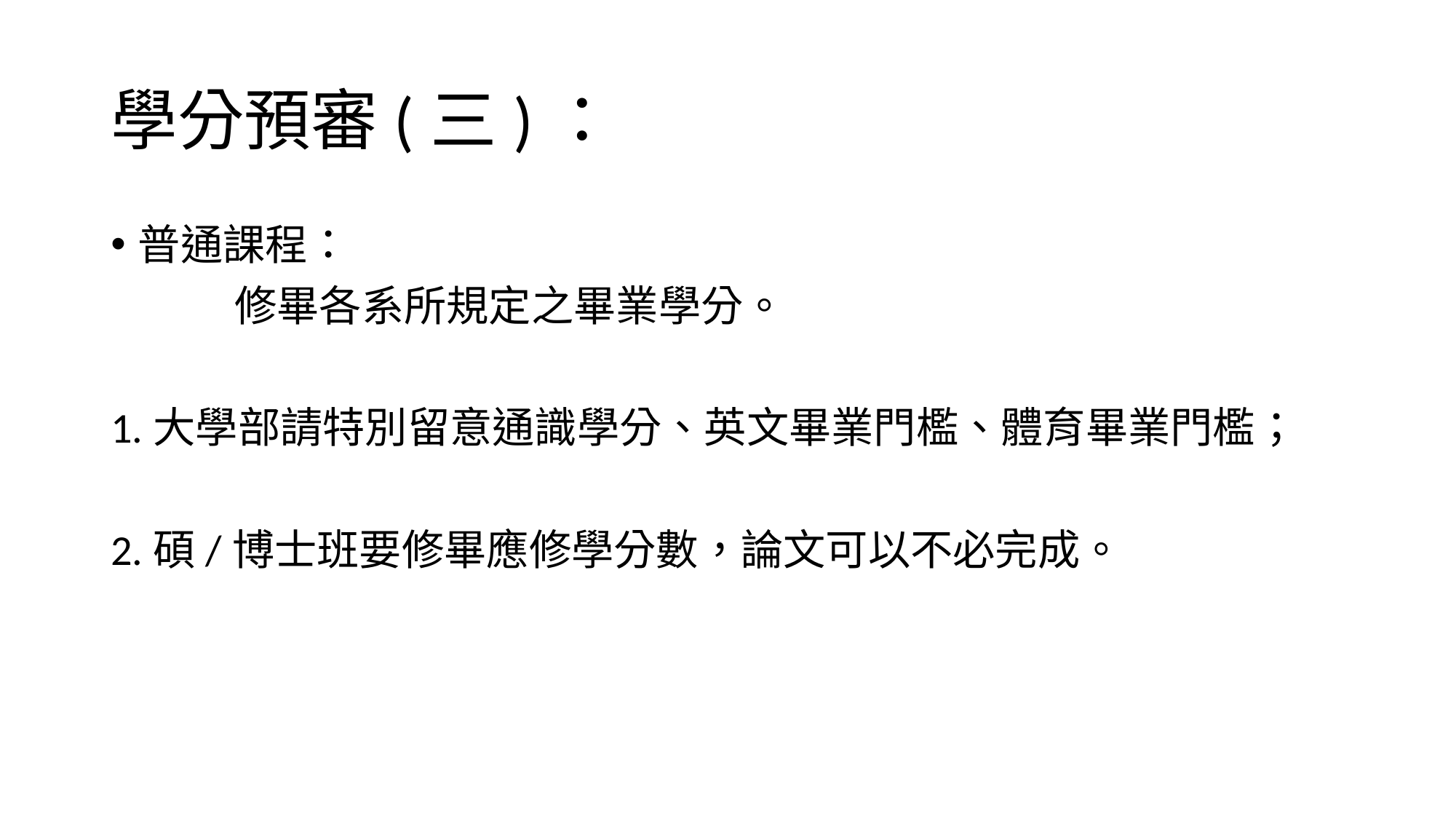

# 學分預審(三)：
普通課程：
            修畢各系所規定之畢業學分。

1.大學部請特別留意通識學分、英文畢業門檻、體育畢業門檻；

2.碩/博士班要修畢應修學分數，論文可以不必完成。